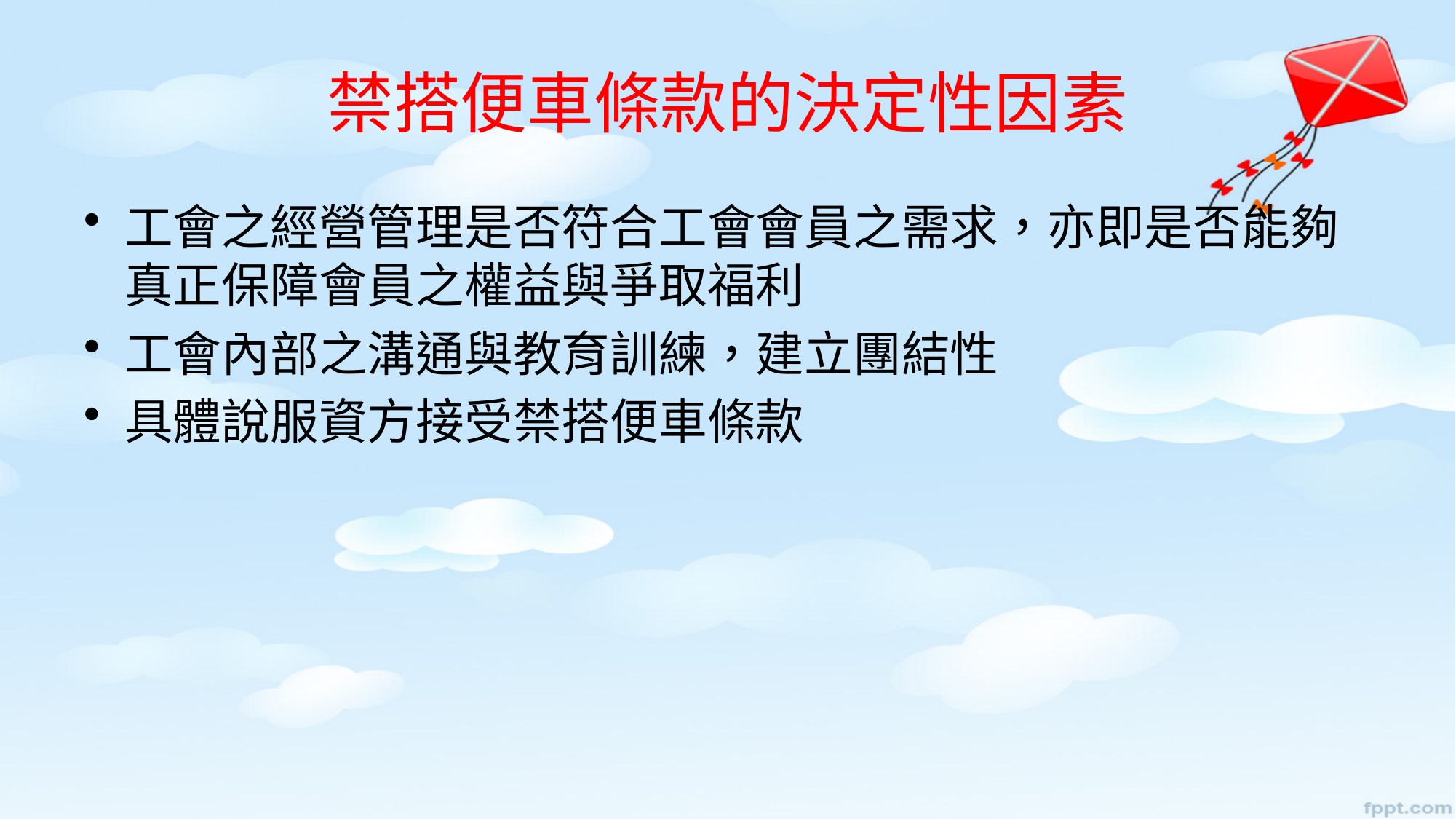

# 禁搭便車條款的決定性因素
工會之經營管理是否符合工會會員之需求，亦即是否能夠真正保障會員之權益與爭取福利
工會內部之溝通與教育訓練，建立團結性
具體說服資方接受禁搭便車條款